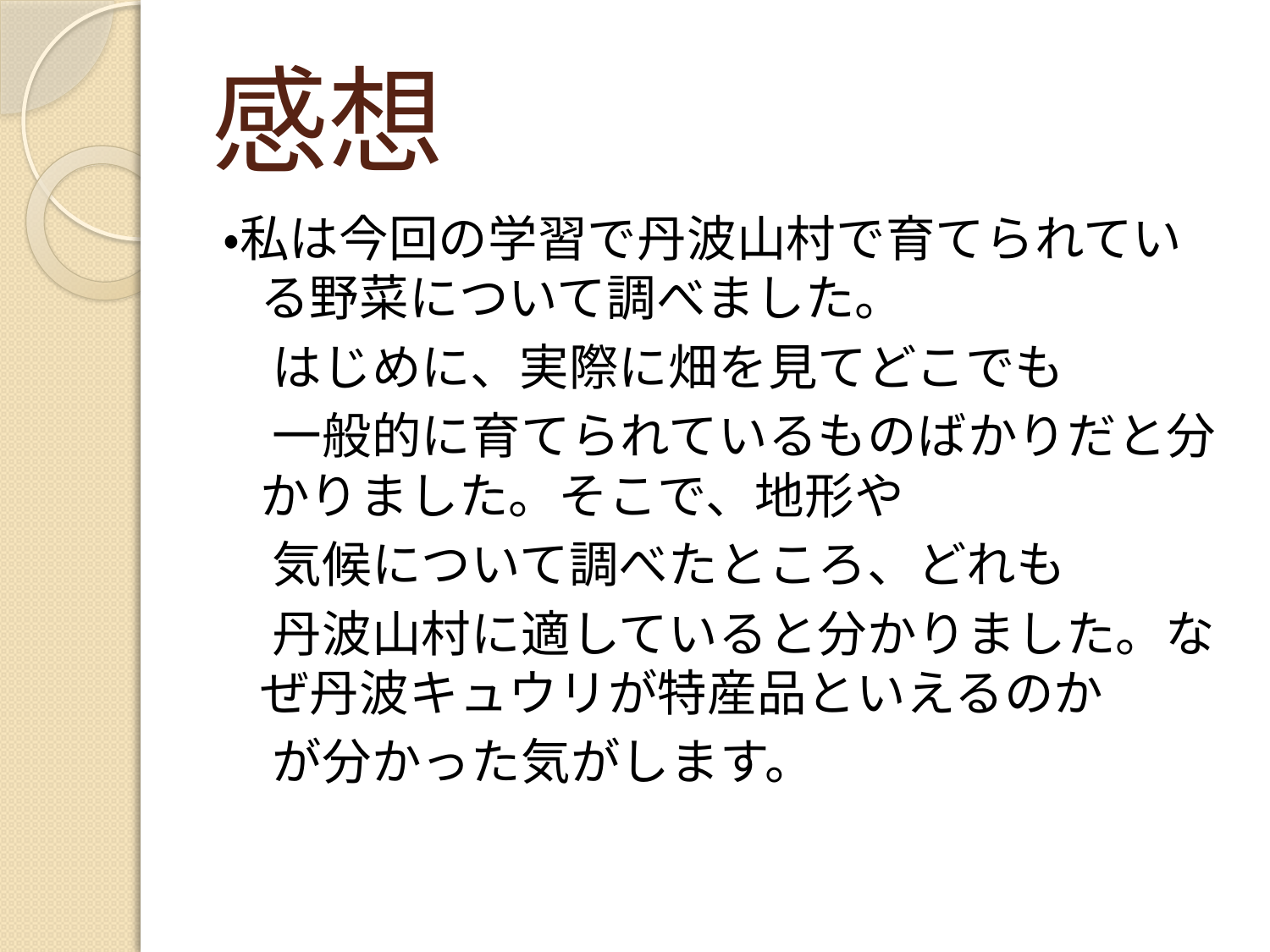

# 感想
・私は今回の学習で丹波山村で育てられている野菜について調べました。
　はじめに、実際に畑を見てどこでも
　一般的に育てられているものばかりだと分かりました。そこで、地形や
　気候について調べたところ、どれも
　丹波山村に適していると分かりました。なぜ丹波キュウリが特産品といえるのか
　が分かった気がします。